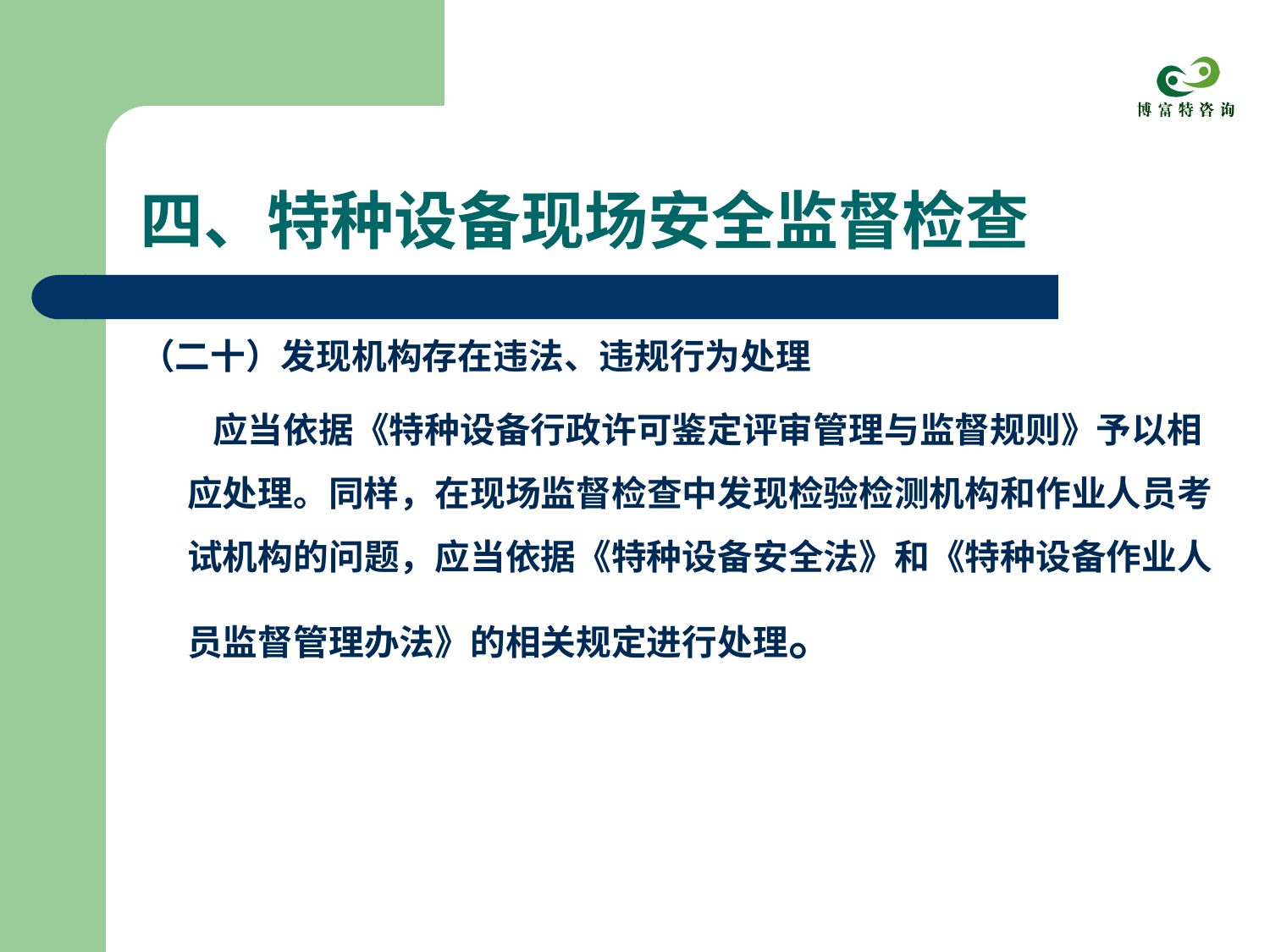

# 四、特种设备现场安全监督检查
（二十）发现机构存在违法、违规行为处理
        应当依据《特种设备行政许可鉴定评审管理与监督规则》予以相应处理。同样，在现场监督检查中发现检验检测机构和作业人员考试机构的问题，应当依据《特种设备安全法》和《特种设备作业人员监督管理办法》的相关规定进行处理。